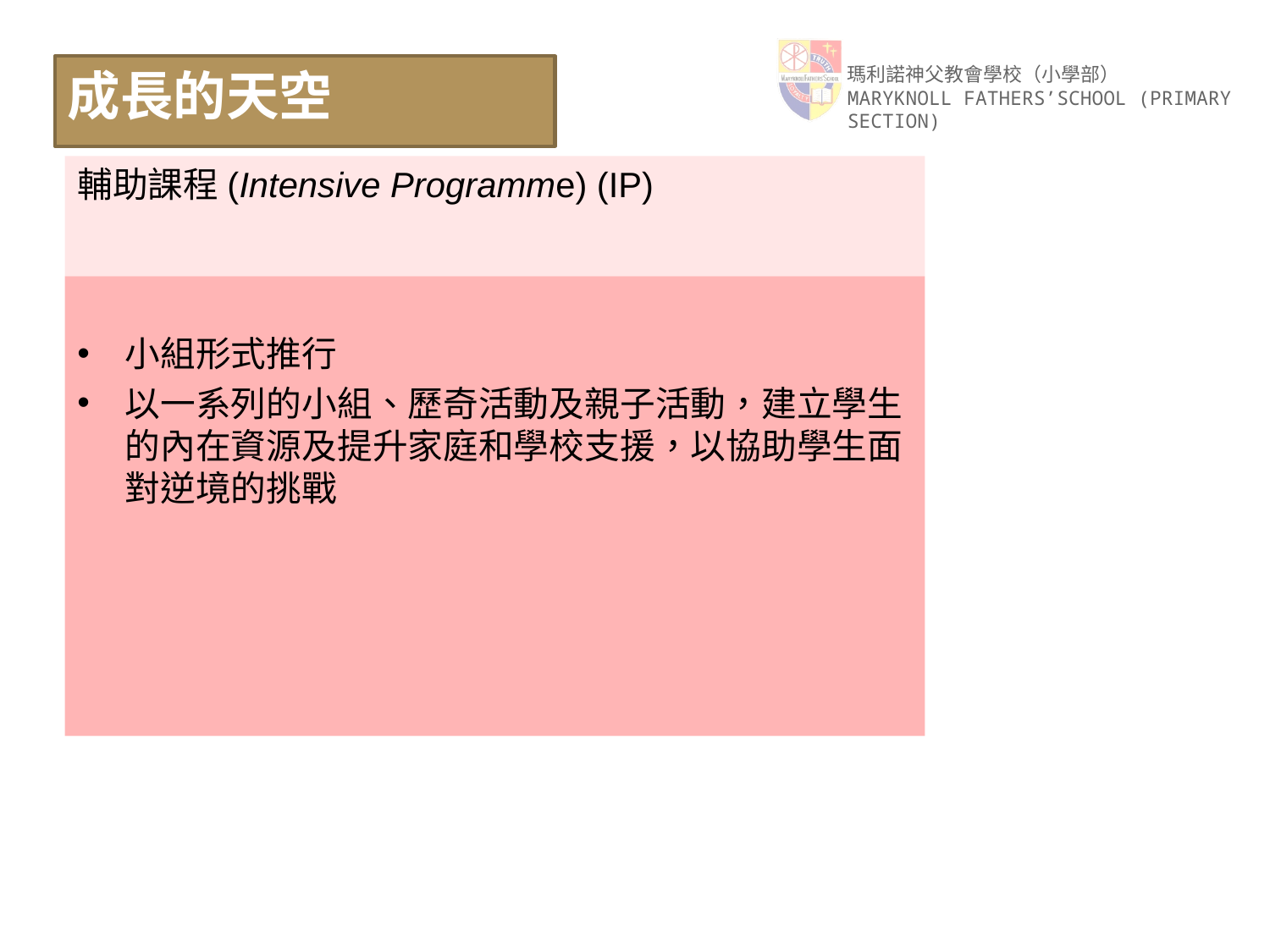

# 成長的天空
輔助課程(Intensive Programme) (IP)

小組形式推行
以一系列的小組、歷奇活動及親子活動，建立學生的內在資源及提升家庭和學校支援，以協助學生面對逆境的挑戰